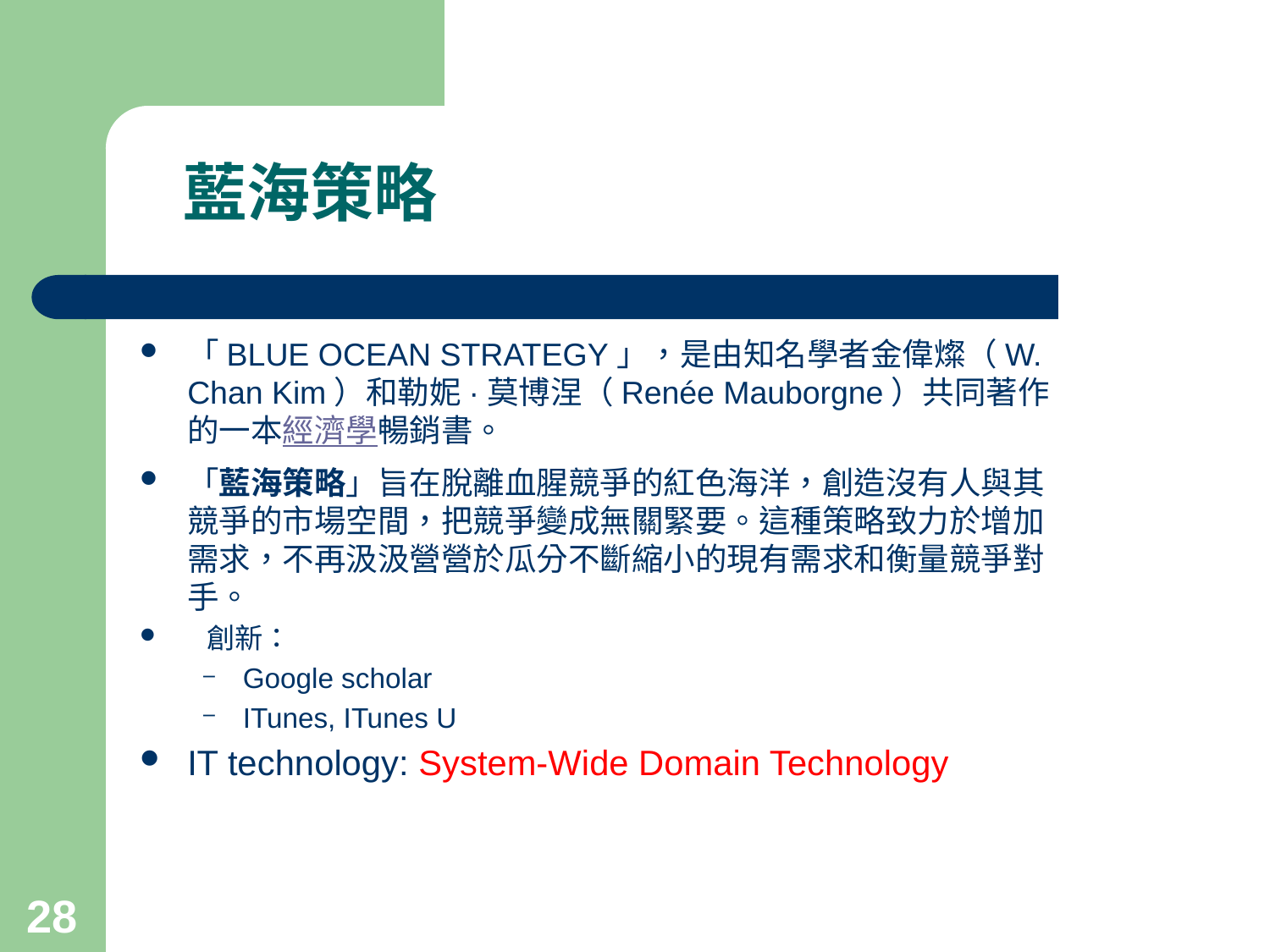

# 藍海策略
「BLUE OCEAN STRATEGY」，是由知名學者金偉燦（W. Chan Kim）和勒妮·莫博涅（Renée Mauborgne）共同著作的一本經濟學暢銷書。
「藍海策略」旨在脫離血腥競爭的紅色海洋，創造沒有人與其競爭的市場空間，把競爭變成無關緊要。這種策略致力於增加需求，不再汲汲營營於瓜分不斷縮小的現有需求和衡量競爭對手。
  創新：
Google scholar
ITunes, ITunes U
IT technology: System-Wide Domain Technology
28